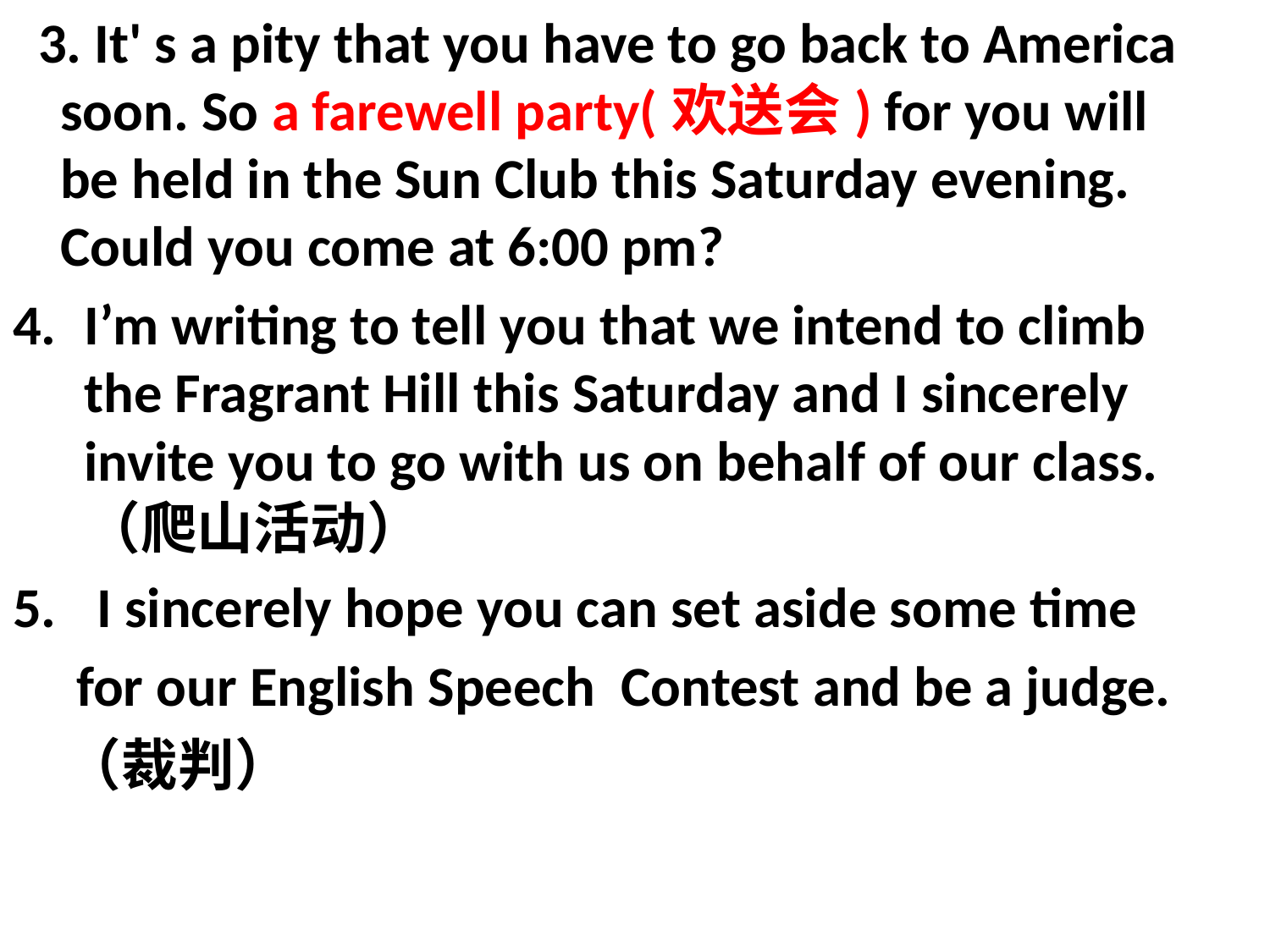

3. It' s a pity that you have to go back to America soon. So a farewell party(欢送会) for you will be held in the Sun Club this Saturday evening. Could you come at 6:00 pm?
I’m writing to tell you that we intend to climb the Fragrant Hill this Saturday and I sincerely invite you to go with us on behalf of our class. （爬山活动）
 I sincerely hope you can set aside some time
     for our English Speech  Contest and be a judge.
   （裁判）